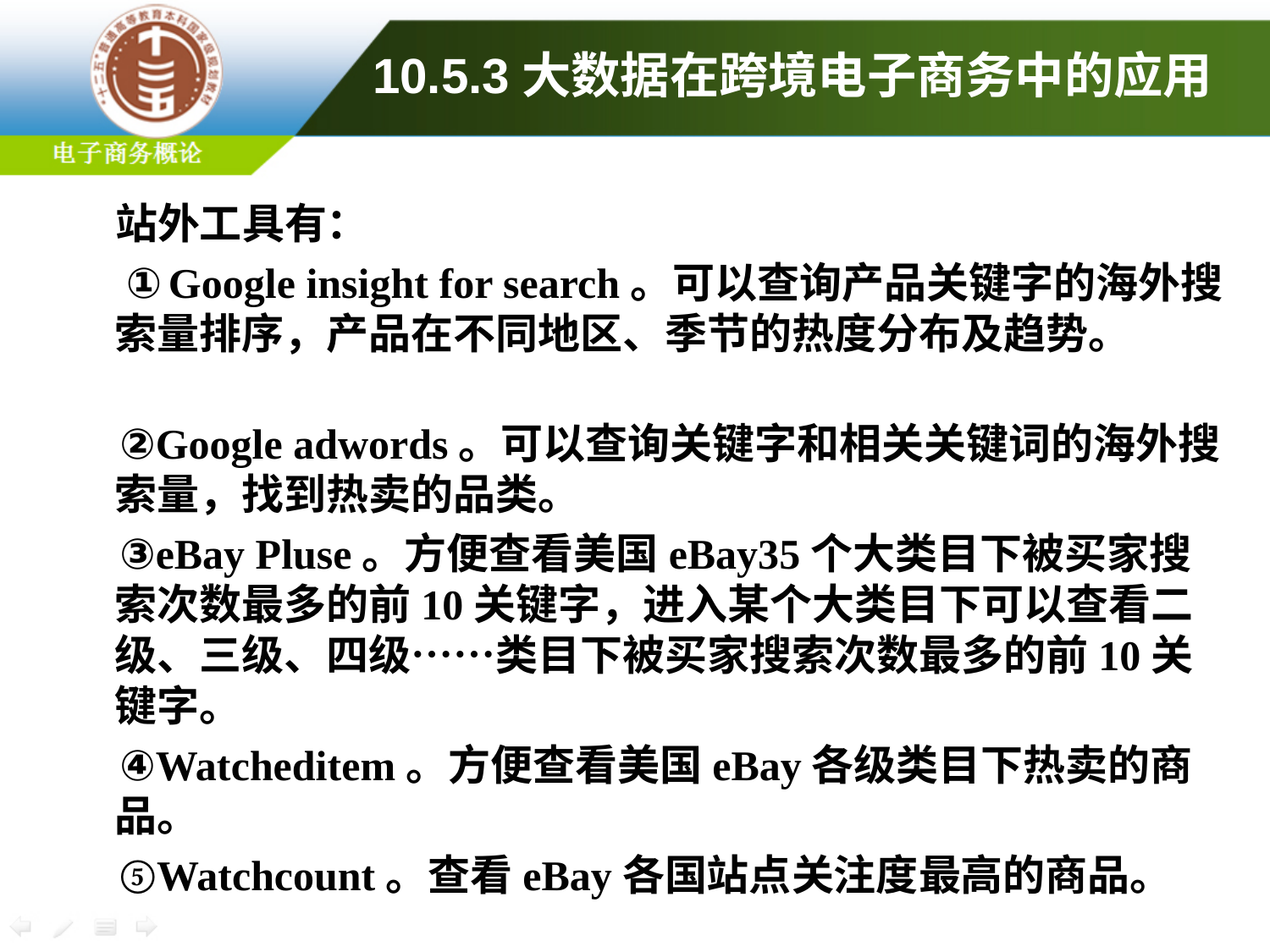

10.5.3大数据在跨境电子商务中的应用
    站外工具有：
     ①Google insight for search。可以查询产品关键字的海外搜索量排序，产品在不同地区、季节的热度分布及趋势。
     ②Google adwords。可以查询关键字和相关关键词的海外搜索量，找到热卖的品类。
     ③eBay Pluse。方便查看美国eBay35个大类目下被买家搜索次数最多的前10关键字，进入某个大类目下可以查看二级、三级、四级……类目下被买家搜索次数最多的前10关键字。
     ④Watcheditem。方便查看美国eBay各级类目下热卖的商品。
     ⑤Watchcount。查看eBay各国站点关注度最高的商品。